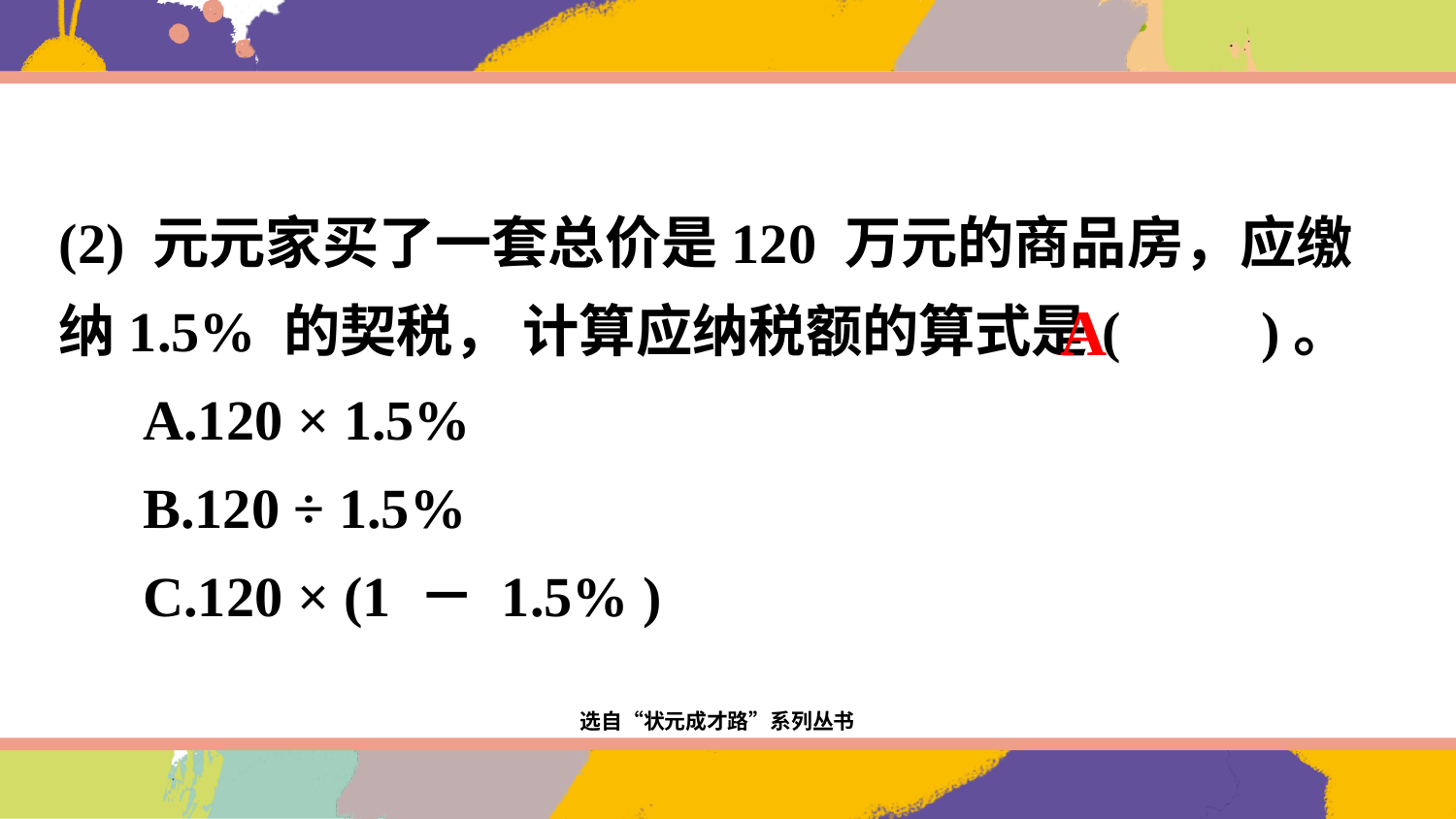

(2) 元元家买了一套总价是120 万元的商品房，应缴纳1.5% 的契税， 计算应纳税额的算式是(　　)。
      A.120 × 1.5%
      B.120 ÷ 1.5%
      C.120 × (1 － 1.5% )
A
选自“状元成才路”系列丛书